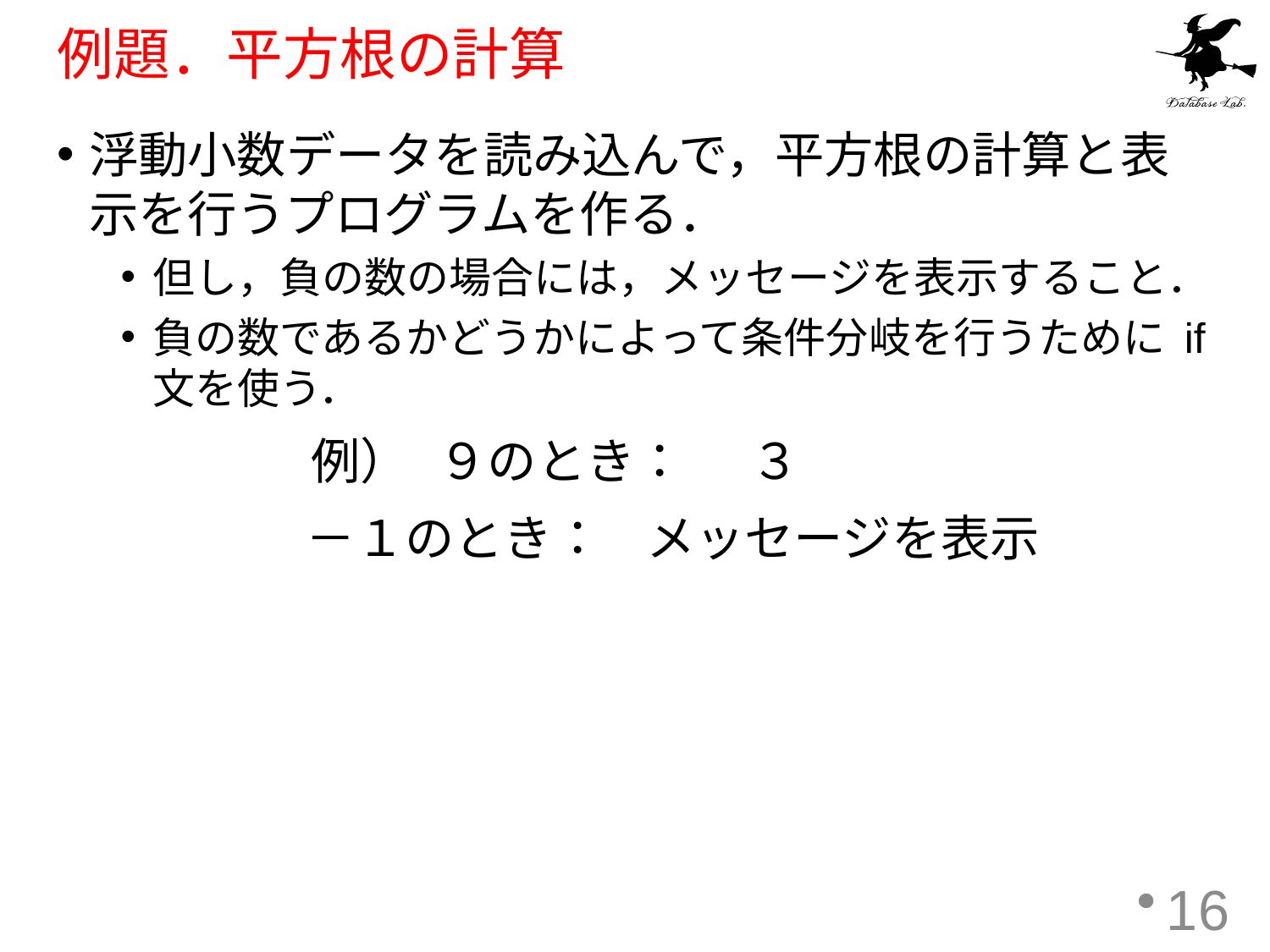

# 例題．平方根の計算
浮動小数データを読み込んで，平方根の計算と表示を行うプログラムを作る．
但し，負の数の場合には，メッセージを表示すること．
負の数であるかどうかによって条件分岐を行うために if 文を使う．
		例） 	９のとき：      ３
          	          －１のとき：    メッセージを表示
16